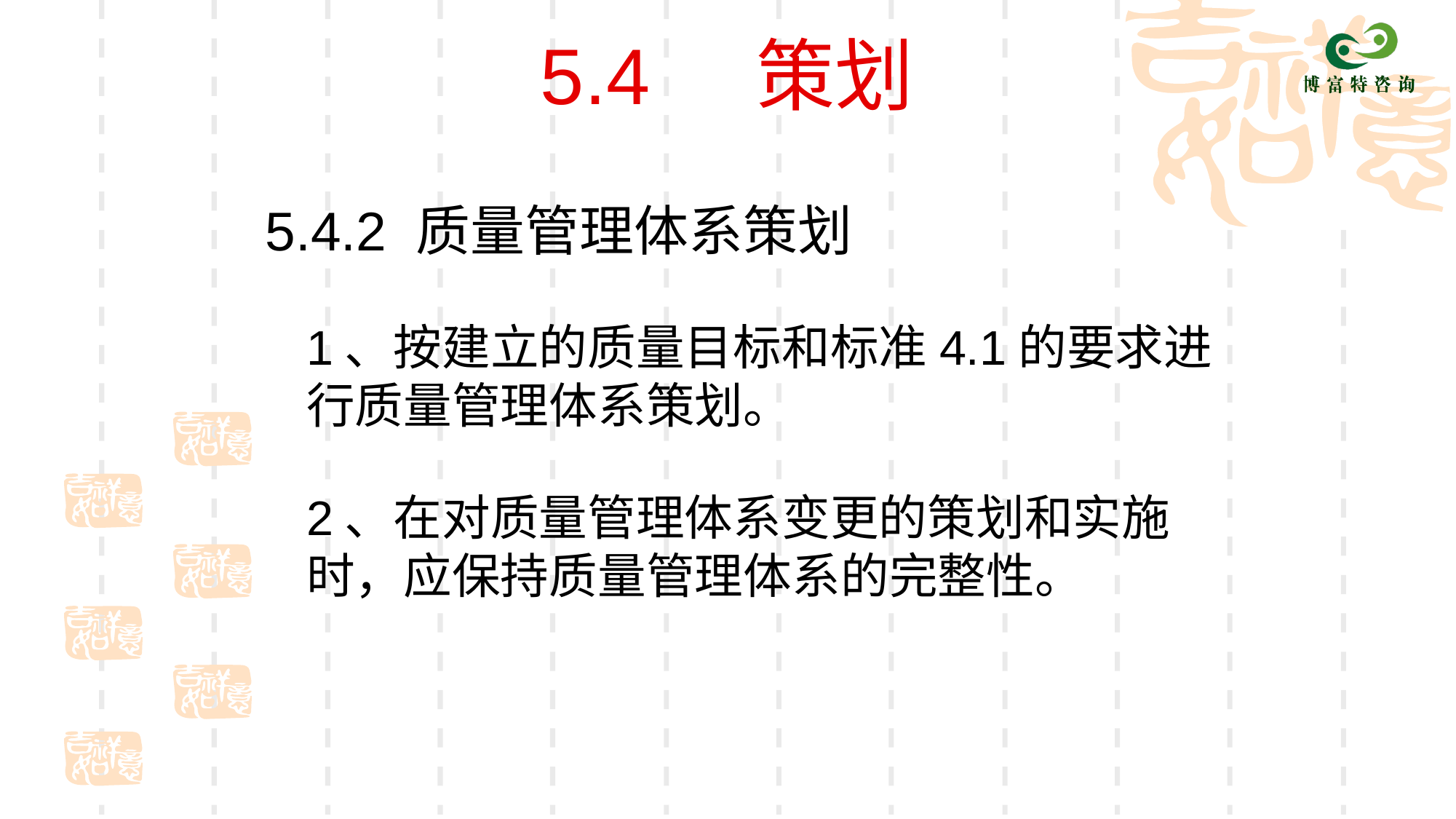

# 5.4    策划
5.4.2	质量管理体系策划

	1、按建立的质量目标和标准4.1的要求进行质量管理体系策划。

	2、在对质量管理体系变更的策划和实施时，应保持质量管理体系的完整性。